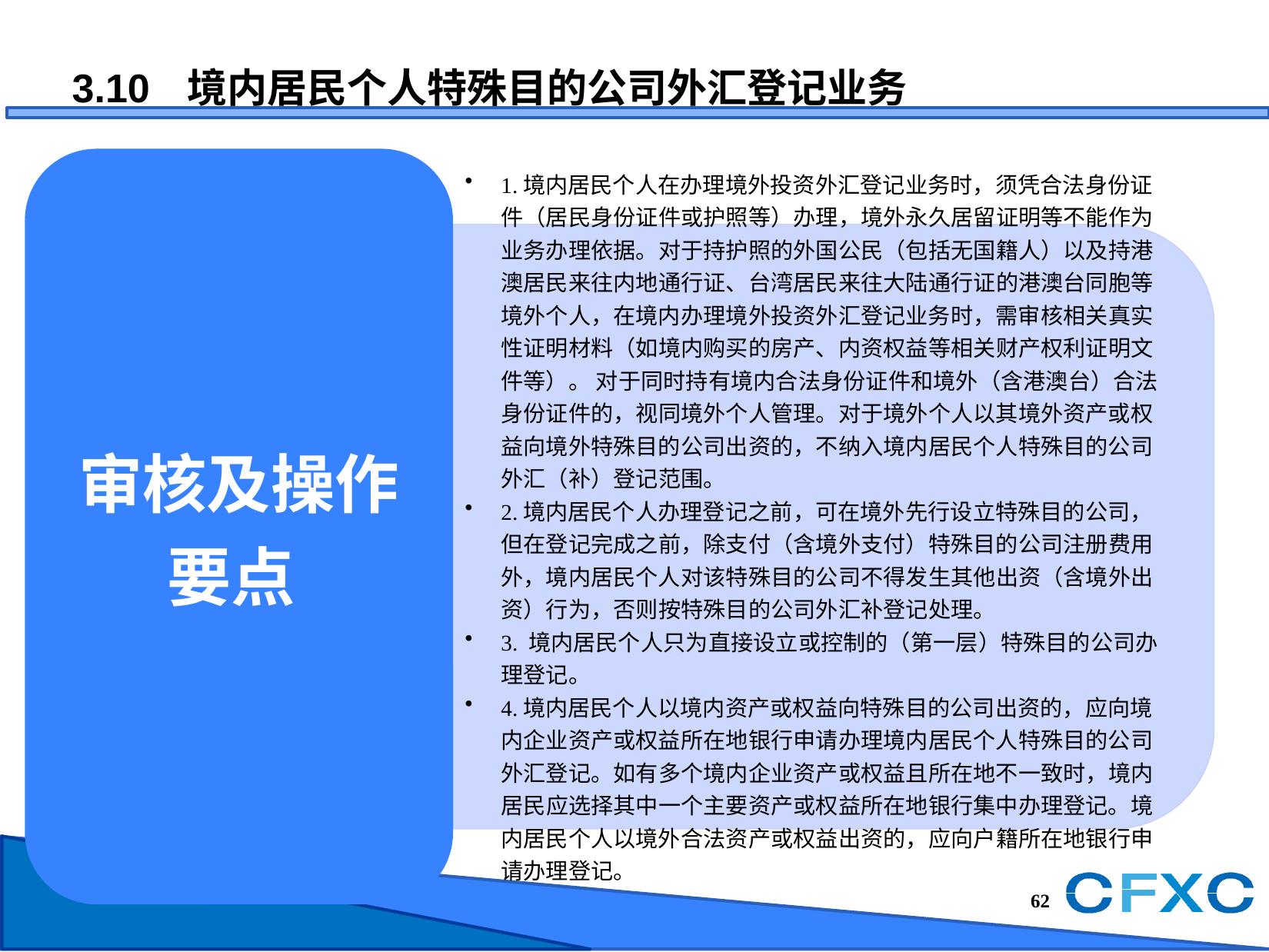

3.10	境内居民个人特殊目的公司外汇登记业务
审核及操作要点
1.境内居民个人在办理境外投资外汇登记业务时，须凭合法身份证件（居民身份证件或护照等）办理，境外永久居留证明等不能作为业务办理依据。对于持护照的外国公民（包括无国籍人）以及持港澳居民来往内地通行证、台湾居民来往大陆通行证的港澳台同胞等境外个人，在境内办理境外投资外汇登记业务时，需审核相关真实性证明材料（如境内购买的房产、内资权益等相关财产权利证明文件等）。 对于同时持有境内合法身份证件和境外（含港澳台）合法身份证件的，视同境外个人管理。对于境外个人以其境外资产或权益向境外特殊目的公司出资的，不纳入境内居民个人特殊目的公司外汇（补）登记范围。
2.境内居民个人办理登记之前，可在境外先行设立特殊目的公司，但在登记完成之前，除支付（含境外支付）特殊目的公司注册费用外，境内居民个人对该特殊目的公司不得发生其他出资（含境外出资）行为，否则按特殊目的公司外汇补登记处理。
3. 境内居民个人只为直接设立或控制的（第一层）特殊目的公司办理登记。
4.境内居民个人以境内资产或权益向特殊目的公司出资的，应向境内企业资产或权益所在地银行申请办理境内居民个人特殊目的公司外汇登记。如有多个境内企业资产或权益且所在地不一致时，境内居民应选择其中一个主要资产或权益所在地银行集中办理登记。境内居民个人以境外合法资产或权益出资的，应向户籍所在地银行申请办理登记。
62